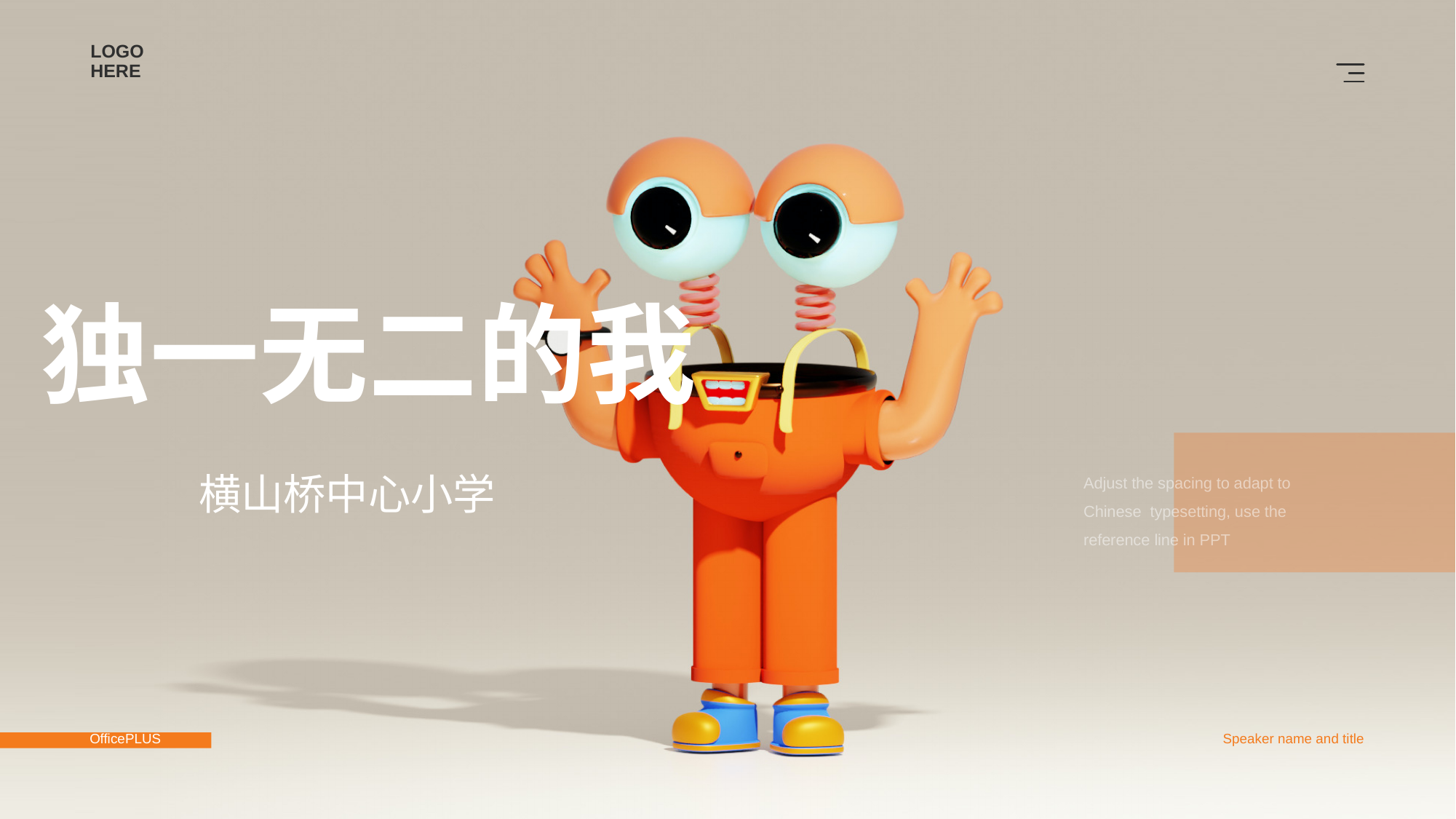

LOGO HERE
独一无二的我
Adjust the spacing to adapt to Chinese  typesetting, use the reference line in PPT
横山桥中心小学
OfficePLUS
Speaker name and title